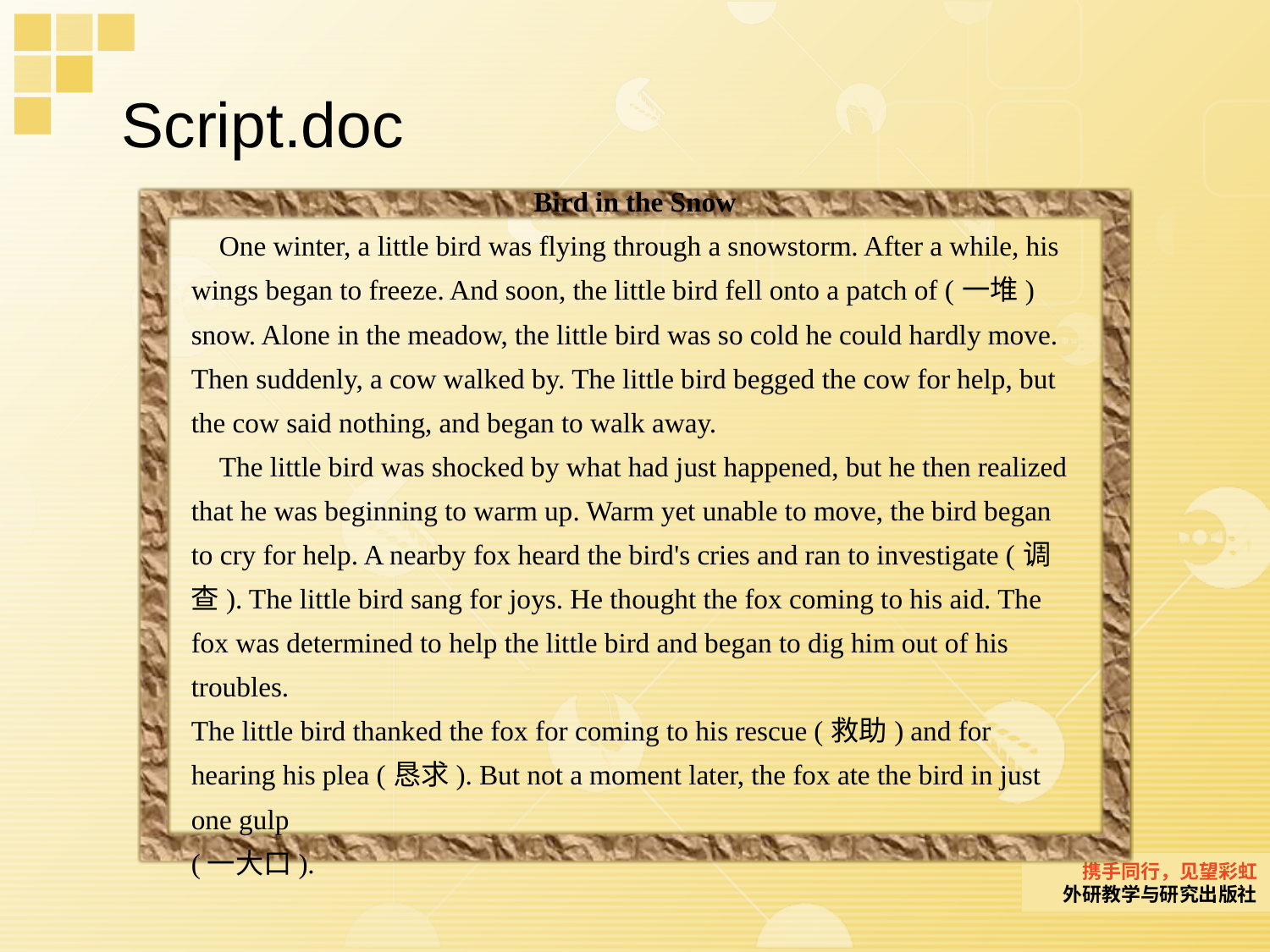

Script.doc

Bird in the Snow
    One winter, a little bird was flying through a snowstorm. After a while, his wings began to freeze. And soon, the little bird fell onto a patch of (一堆) snow. Alone in the meadow, the little bird was so cold he could hardly move. Then suddenly, a cow walked by. The little bird begged the cow for help, but the cow said nothing, and began to walk away.
    The little bird was shocked by what had just happened, but he then realized that he was beginning to warm up. Warm yet unable to move, the bird began to cry for help. A nearby fox heard the bird's cries and ran to investigate (调查). The little bird sang for joys. He thought the fox coming to his aid. The fox was determined to help the little bird and began to dig him out of his troubles.
The little bird thanked the fox for coming to his rescue (救助) and for hearing his plea (恳求). But not a moment later, the fox ate the bird in just one gulp
(一大口).